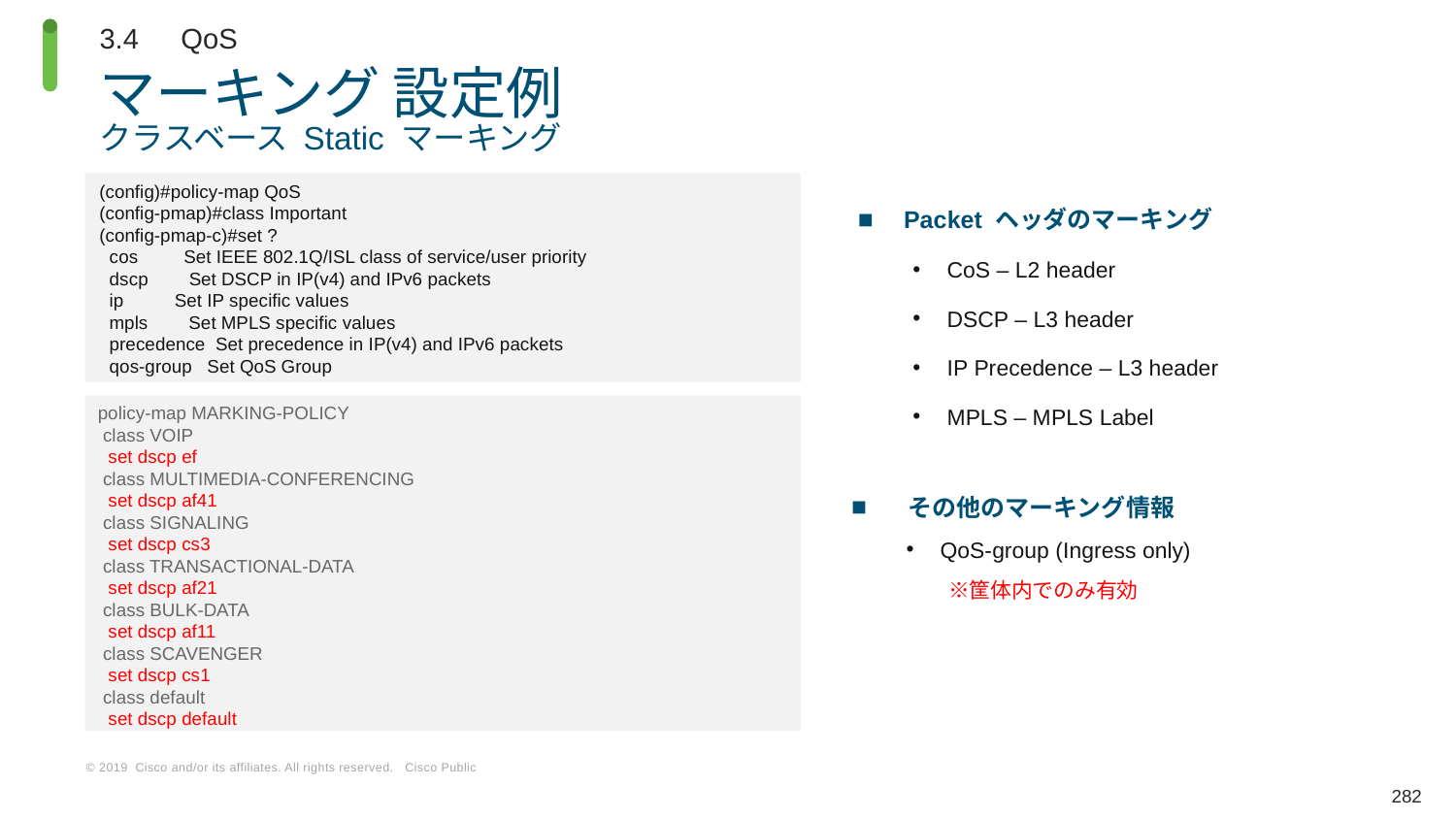

3.4　QoS
# マーキング 設定例 クラスベース Static マーキング
(config)#policy-map QoS
(config-pmap)#class Important
(config-pmap-c)#set ?
  cos         Set IEEE 802.1Q/ISL class of service/user priority
  dscp        Set DSCP in IP(v4) and IPv6 packets
  ip          Set IP specific values
  mpls        Set MPLS specific values
  precedence  Set precedence in IP(v4) and IPv6 packets
  qos-group   Set QoS Group
Packet ヘッダのマーキング
CoS – L2 header
DSCP – L3 header
IP Precedence – L3 header
MPLS – MPLS Label

 その他のマーキング情報
QoS-group (Ingress only)
　　※筐体内でのみ有効
policy-map MARKING-POLICY
 class VOIP
  set dscp ef
 class MULTIMEDIA-CONFERENCING
  set dscp af41
 class SIGNALING
  set dscp cs3
 class TRANSACTIONAL-DATA
  set dscp af21
 class BULK-DATA
  set dscp af11
 class SCAVENGER
  set dscp cs1
 class default
  set dscp default
282